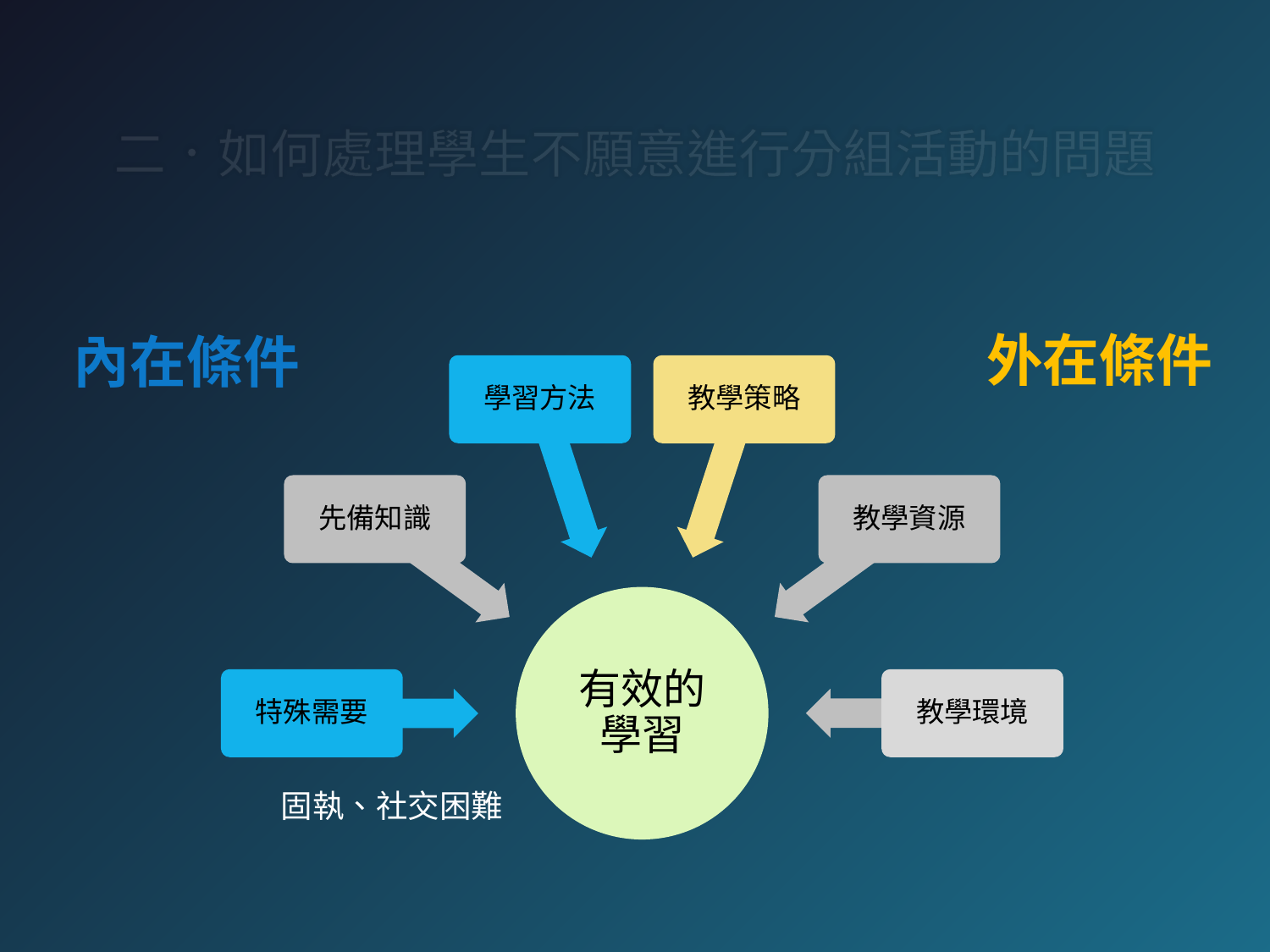

# 二．如何處理學生不願意進行分組活動的問題
外在條件
內在條件
學習方法
教學策略

先備知識
教學資源

有效的學習
特殊需要
教學環境

固執、社交困難